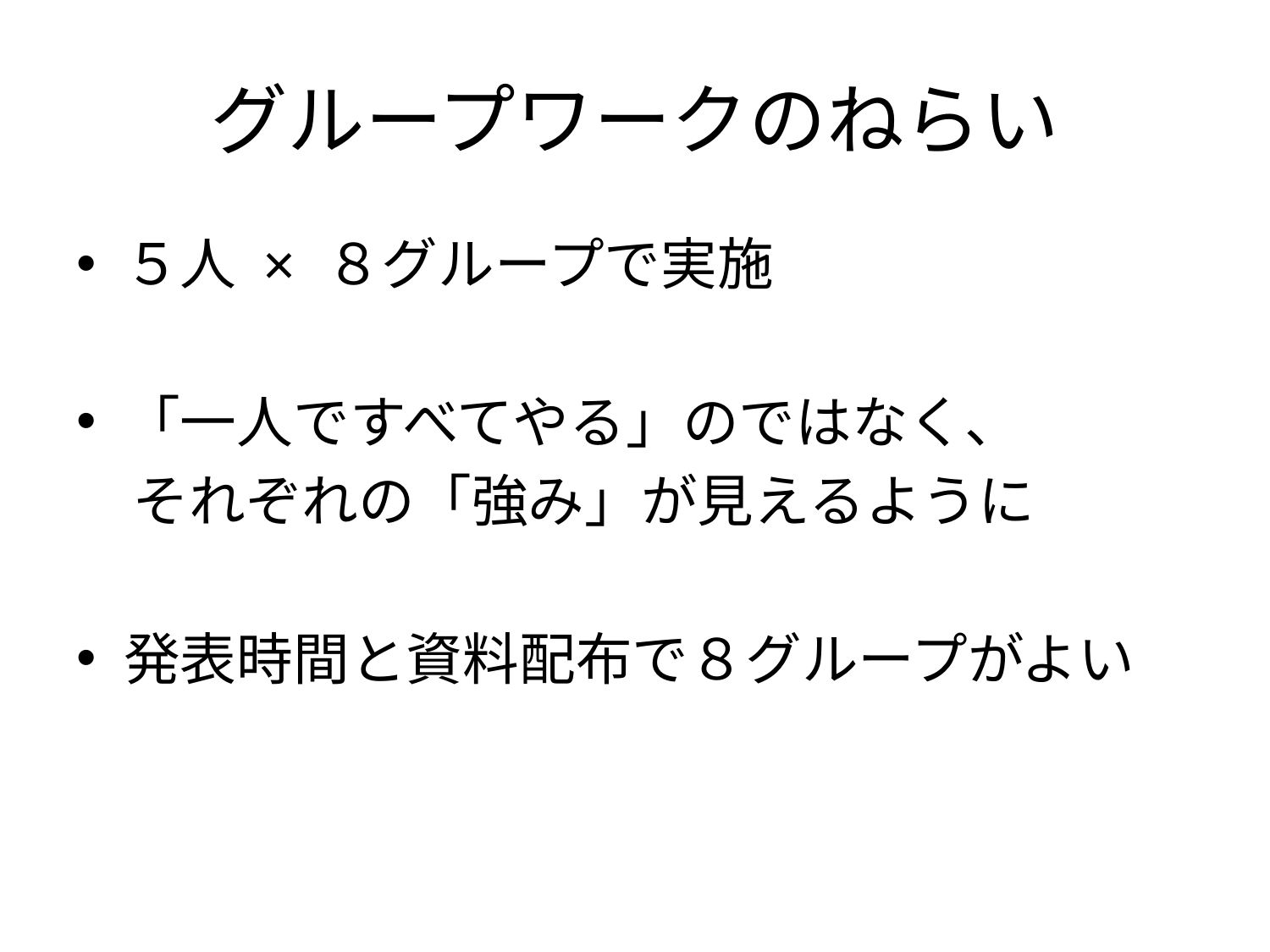

# グループワークのねらい
５人 × ８グループで実施

「一人ですべてやる」のではなく、
　それぞれの「強み」が見えるように

発表時間と資料配布で８グループがよい